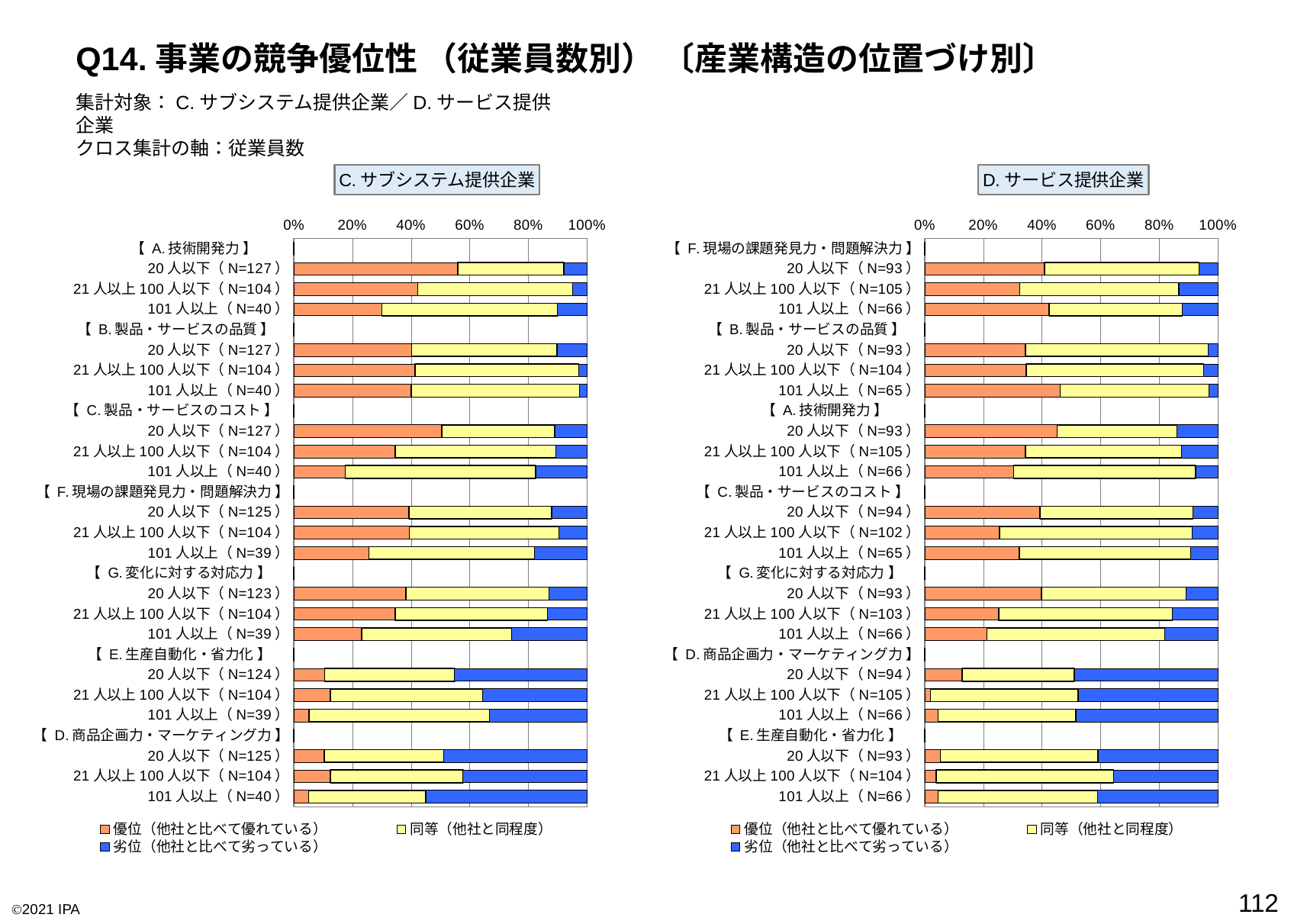

Q14.事業の競争優位性 （従業員数別） 〔産業構造の位置づけ別〕
集計対象：C.サブシステム提供企業／D.サービス提供企業
クロス集計の軸：従業員数
C.サブシステム提供企業
D.サービス提供企業

### Chart

| Category | 優位（他社と比べて優れている） | 同等（他社と同程度） | 劣位（他社と比べて劣っている） |
|---|---|---|---|
| 【 A.技術開発力 】          | 0.0 | 0.0 | 0.0 |
| 20人以下（N=127） | 0.5590551181102362 | 0.36220472440944884 | 0.07874015748031496 |
| 21人以上100人以下（N=104） | 0.4230769230769231 | 0.5288461538461539 | 0.04807692307692308 |
| 101人以上（N=40） | 0.3 | 0.6 | 0.1 |
| 【 B.製品・サービスの品質 】     | 0.0 | 0.0 | 0.0 |
| 20人以下（N=127） | 0.4015748031496063 | 0.49606299212598426 | 0.10236220472440945 |
| 21人以上100人以下（N=104） | 0.41346153846153844 | 0.5576923076923077 | 0.028846153846153848 |
| 101人以上（N=40） | 0.4 | 0.575 | 0.025 |
| 【 C.製品・サービスのコスト 】    | 0.0 | 0.0 | 0.0 |
| 20人以下（N=127） | 0.5039370078740157 | 0.3858267716535433 | 0.11023622047244094 |
| 21人以上100人以下（N=104） | 0.34615384615384615 | 0.5480769230769231 | 0.10576923076923077 |
| 101人以上（N=40） | 0.175 | 0.65 | 0.175 |
| 【 F.現場の課題発見力・問題解決力 】 | 0.0 | 0.0 | 0.0 |
| 20人以下（N=125） | 0.392 | 0.488 | 0.12 |
| 21人以上100人以下（N=104） | 0.3942307692307692 | 0.5096153846153846 | 0.09615384615384616 |
| 101人以上（N=39） | 0.2564102564102564 | 0.5641025641025641 | 0.1794871794871795 |
| 【 G.変化に対する対応力 】      | 0.0 | 0.0 | 0.0 |
| 20人以下（N=123） | 0.3821138211382114 | 0.4878048780487805 | 0.13008130081300814 |
| 21人以上100人以下（N=104） | 0.34615384615384615 | 0.5192307692307693 | 0.1346153846153846 |
| 101人以上（N=39） | 0.23076923076923078 | 0.5128205128205128 | 0.2564102564102564 |
| 【 E.生産自動化・省力化 】      | 0.0 | 0.0 | 0.0 |
| 20人以下（N=124） | 0.10483870967741936 | 0.4435483870967742 | 0.45161290322580644 |
| 21人以上100人以下（N=104） | 0.125 | 0.5192307692307693 | 0.3557692307692308 |
| 101人以上（N=39） | 0.05128205128205128 | 0.6153846153846154 | 0.3333333333333333 |
| 【 D.商品企画力・マーケティング力 】 | 0.0 | 0.0 | 0.0 |
| 20人以下（N=125） | 0.104 | 0.408 | 0.488 |
| 21人以上100人以下（N=104） | 0.125 | 0.4519230769230769 | 0.4230769230769231 |
| 101人以上（N=40） | 0.05 | 0.4 | 0.55 |

### Chart

| Category | 優位（他社と比べて優れている） | 同等（他社と同程度） | 劣位（他社と比べて劣っている） |
|---|---|---|---|
| 【 F.現場の課題発見力・問題解決力 】 | 0.0 | 0.0 | 0.0 |
| 20人以下（N=93） | 0.40860215053763443 | 0.5268817204301075 | 0.06451612903225806 |
| 21人以上100人以下（N=105） | 0.3238095238095238 | 0.5428571428571428 | 0.13333333333333333 |
| 101人以上（N=66） | 0.42424242424242425 | 0.45454545454545453 | 0.12121212121212122 |
| 【 B.製品・サービスの品質 】     | 0.0 | 0.0 | 0.0 |
| 20人以下（N=93） | 0.34408602150537637 | 0.6236559139784946 | 0.03225806451612903 |
| 21人以上100人以下（N=104） | 0.34615384615384615 | 0.6057692307692307 | 0.04807692307692308 |
| 101人以上（N=65） | 0.46153846153846156 | 0.5076923076923077 | 0.03076923076923077 |
| 【 A.技術開発力 】          | 0.0 | 0.0 | 0.0 |
| 20人以下（N=93） | 0.45161290322580644 | 0.40860215053763443 | 0.13978494623655913 |
| 21人以上100人以下（N=105） | 0.34285714285714286 | 0.5333333333333333 | 0.12380952380952381 |
| 101人以上（N=66） | 0.30303030303030304 | 0.6212121212121212 | 0.07575757575757576 |
| 【 C.製品・サービスのコスト 】    | 0.0 | 0.0 | 0.0 |
| 20人以下（N=94） | 0.39361702127659576 | 0.5212765957446809 | 0.0851063829787234 |
| 21人以上100人以下（N=102） | 0.2549019607843137 | 0.6568627450980392 | 0.08823529411764706 |
| 101人以上（N=65） | 0.3230769230769231 | 0.5846153846153846 | 0.09230769230769231 |
| 【 G.変化に対する対応力 】      | 0.0 | 0.0 | 0.0 |
| 20人以下（N=93） | 0.3978494623655914 | 0.4946236559139785 | 0.10752688172043011 |
| 21人以上100人以下（N=103） | 0.2524271844660194 | 0.5922330097087378 | 0.1553398058252427 |
| 101人以上（N=66） | 0.21212121212121213 | 0.6060606060606061 | 0.18181818181818182 |
| 【 D.商品企画力・マーケティング力 】 | 0.0 | 0.0 | 0.0 |
| 20人以下（N=94） | 0.1276595744680851 | 0.3829787234042553 | 0.48936170212765956 |
| 21人以上100人以下（N=105） | 0.01904761904761905 | 0.5047619047619047 | 0.47619047619047616 |
| 101人以上（N=66） | 0.045454545454545456 | 0.4696969696969697 | 0.48484848484848486 |
| 【 E.生産自動化・省力化 】      | 0.0 | 0.0 | 0.0 |
| 20人以下（N=93） | 0.053763440860215055 | 0.5376344086021505 | 0.40860215053763443 |
| 21人以上100人以下（N=104） | 0.038461538461538464 | 0.6057692307692307 | 0.3557692307692308 |
| 101人以上（N=66） | 0.045454545454545456 | 0.5454545454545454 | 0.4090909090909091 |